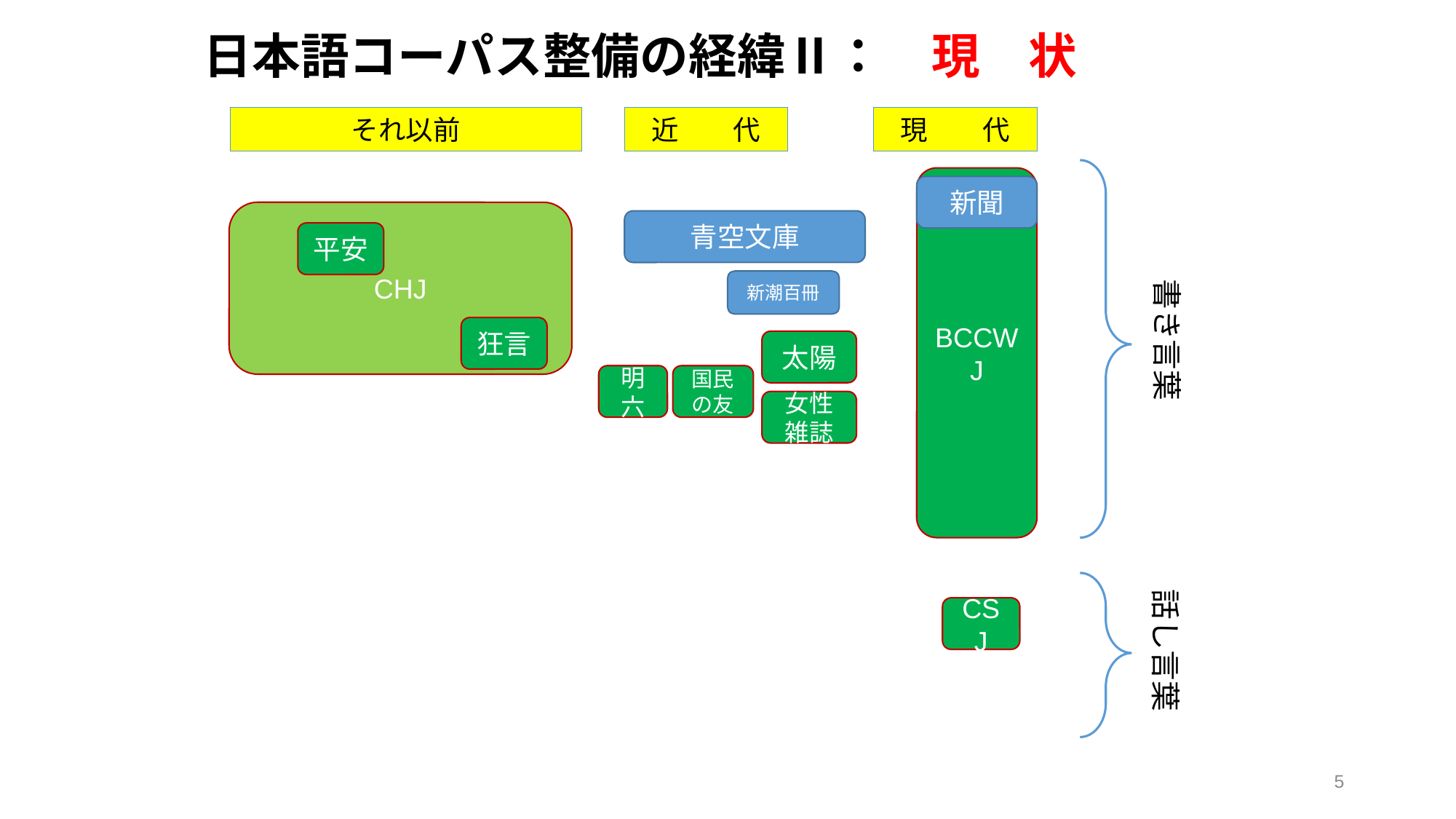

日本語コーパス整備の経緯Ⅱ：　現　状
それ以前
近　　代
現　　代

書き言葉
話し言葉

BCCWJ
新聞
CHJ
青空文庫
平安
新潮百冊
狂言
太陽
明六
国民の友
女性雑誌
CSJ
5